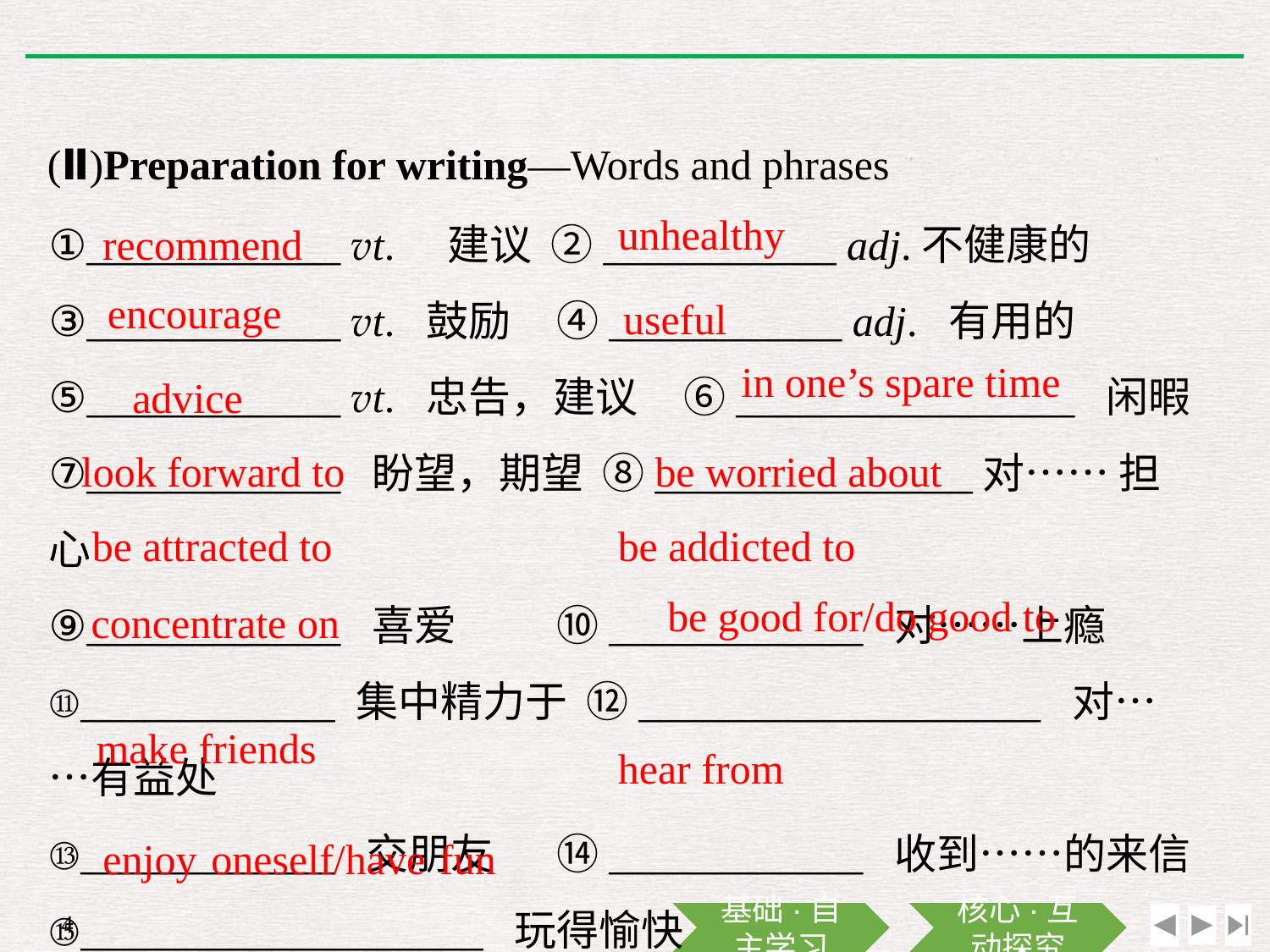

(Ⅱ)Preparation for writing—Words and phrases
unhealthy
recommend
①____________ vt.　建议  ②___________ adj.不健康的
③____________ vt.  鼓励  	④___________ adj.  有用的
⑤____________ vt.  忠告，建议  	⑥________________  闲暇
⑦____________  盼望，期望  ⑧_______________对…… 担心
⑨____________  喜爱  	⑩____________  对……上瘾
⑪____________ 集中精力于  ⑫___________________  对……有益处
⑬____________  交朋友  	⑭____________  收到……的来信
⑮___________________  玩得愉快
encourage
useful
in one’s spare time
advice
look forward to
be worried about
be addicted to
be attracted to
be good for/do good to
concentrate on
make friends
hear from
enjoy oneself/have fun